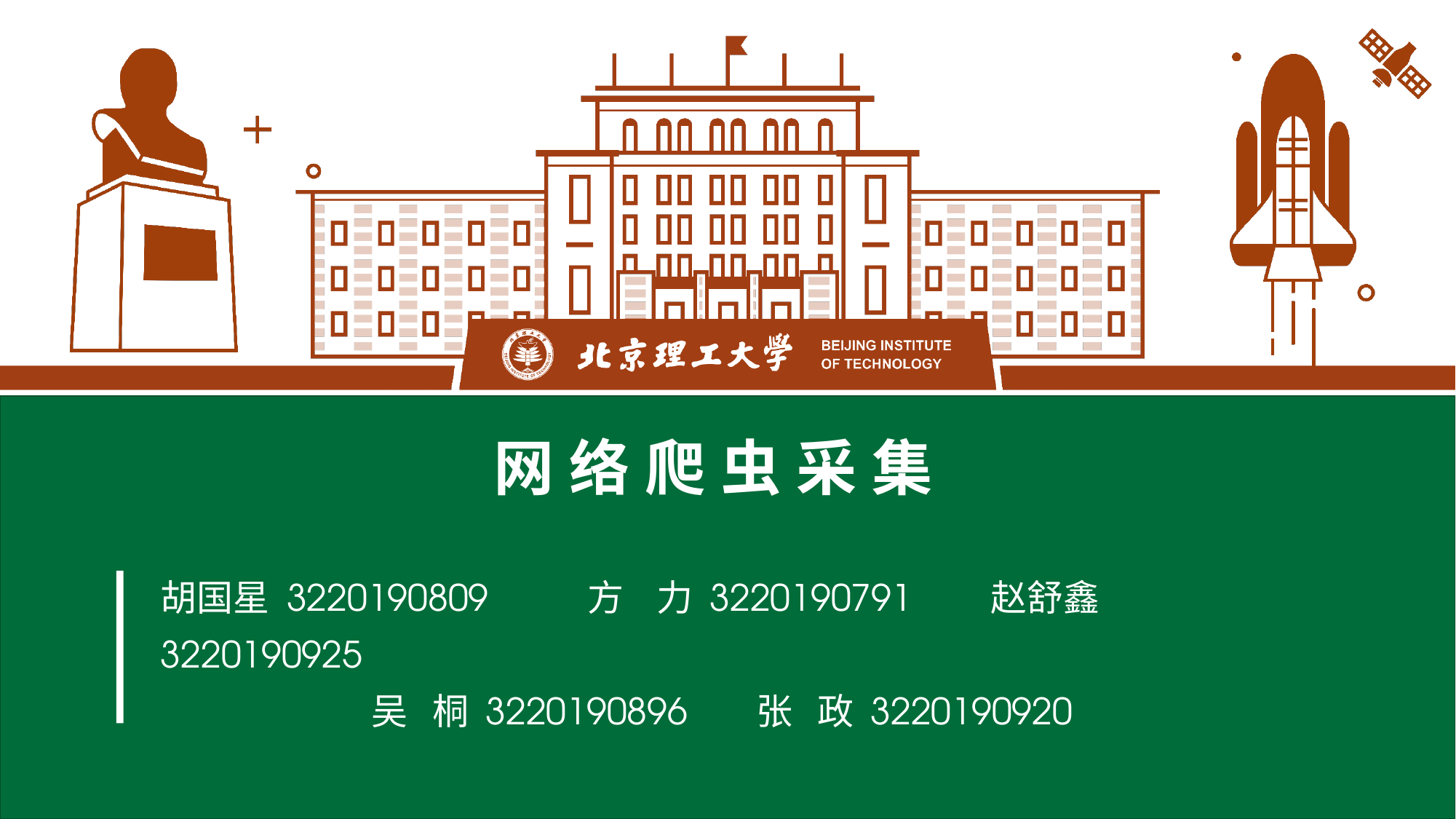

网络爬虫采集

胡国星 3220190809         方    力 3220190791       赵舒鑫 3220190925
吴   桐 3220190896      张   政 3220190920